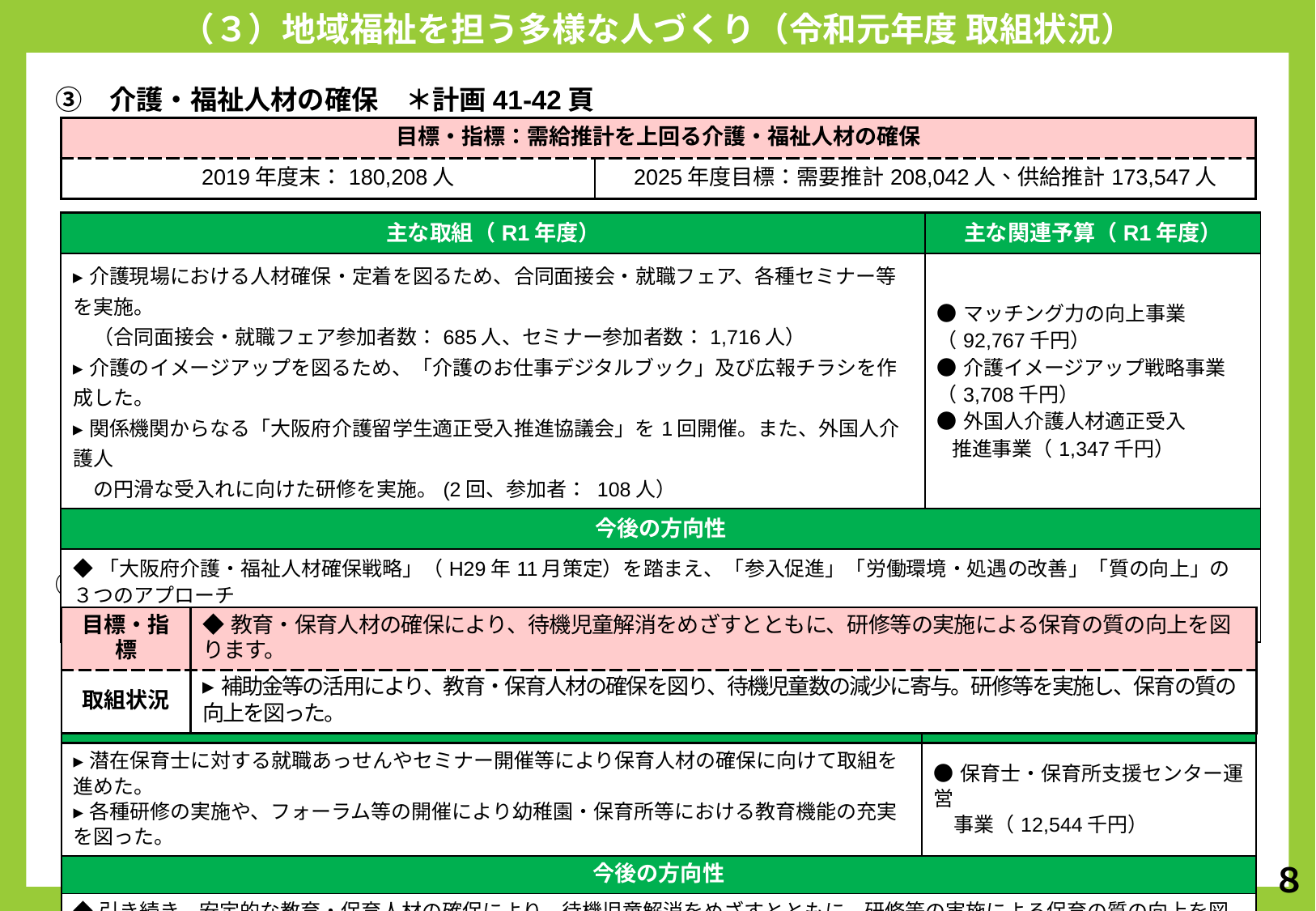

（３）地域福祉を担う多様な人づくり（令和元年度 取組状況）
　③　介護・福祉人材の確保　＊計画41-42頁
| 目標・指標：需給推計を上回る介護・福祉人材の確保 |  |
| --- | --- |
| 2019年度末：180,208人 | 2025年度目標：需要推計208,042人、供給推計173,547人 |
| 主な取組（R1年度） | 主な関連予算（R1年度） |
| --- | --- |
| ▸介護現場における人材確保・定着を図るため、合同面接会・就職フェア、各種セミナー等を実施。 　（合同面接会・就職フェア参加者数：685人、セミナー参加者数：1,716人） ▸介護のイメージアップを図るため、「介護のお仕事デジタルブック」及び広報チラシを作成した。 ▸関係機関からなる「大阪府介護留学生適正受入推進協議会」を1回開催。また、外国人介護人 　の円滑な受入れに向けた研修を実施。(2回、参加者： 108人） | ●マッチング力の向上事業 （92,767千円） ●介護イメージアップ戦略事業（3,708千円） ●外国人介護人材適正受入 推進事業（1,347千円） |
| 今後の方向性 |  |
| ◆「大阪府介護・福祉人材確保戦略」（H29年11月策定）を踏まえ、「参入促進」「労働環境・処遇の改善」「質の向上」の３つのアプローチ により地域医療介護総合確保基金を活用し、介護従事者の確保及び資質向上を図っていく。 |  |
　④　教育・保育人材の確保　＊計画42-43頁
| 目標・指標 | ◆教育・保育人材の確保により、待機児童解消をめざすとともに、研修等の実施による保育の質の向上を図ります。 |
| --- | --- |
| 取組状況 | ▸補助金等の活用により、教育・保育人材の確保を図り、待機児童数の減少に寄与。研修等を実施し、保育の質の向上を図った。 |
| 主な取組（R1年度） | 主な関連予算（R1年度） |
| --- | --- |
| ▸潜在保育士に対する就職あっせんやセミナー開催等により保育人材の確保に向けて取組を進めた。 ▸各種研修の実施や、フォーラム等の開催により幼稚園・保育所等における教育機能の充実を図った。 | ●保育士・保育所支援センター運営 　事業（12,544千円） |
| 今後の方向性 |  |
| ◆引き続き、安定的な教育・保育人材の確保により、待機児童解消をめざすとともに、研修等の実施による保育の質の向上を図る。 |  |
８